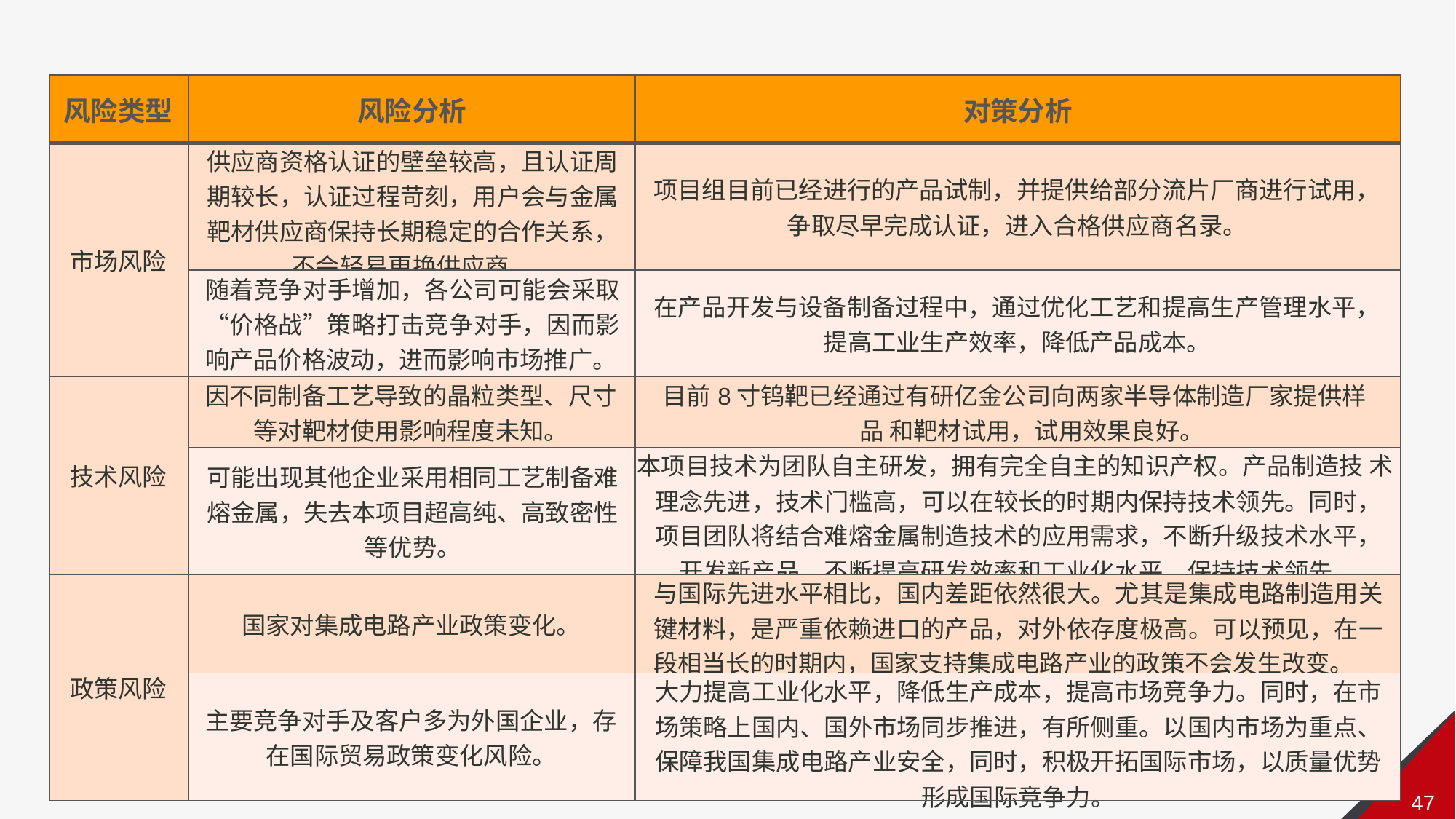

| 风险类型 | 风险分析 | 对策分析 |
| --- | --- | --- |
| 市场风险 | 供应商资格认证的壁垒较高，且认证周 期较长，认证过程苛刻，用户会与金属 靶材供应商保持长期稳定的合作关系， 不会轻易更换供应商。 | 项目组目前已经进行的产品试制，并提供给部分流片厂商进行试用， 争取尽早完成认证，进入合格供应商名录。 |
|  | 随着竞争对手增加，各公司可能会采取 “价格战”策略打击竞争对手，因而影 响产品价格波动，进而影响市场推广。 | 在产品开发与设备制备过程中，通过优化工艺和提高生产管理水平， 提高工业生产效率，降低产品成本。 |
| 技术风险 | 因不同制备工艺导致的晶粒类型、尺寸 等对靶材使用影响程度未知。 | 目前8寸钨靶已经通过有研亿金公司向两家半导体制造厂家提供样品 和靶材试用，试用效果良好。 |
|  | 可能出现其他企业采用相同工艺制备难 熔金属，失去本项目超高纯、高致密性 等优势。 | 本项目技术为团队自主研发，拥有完全自主的知识产权。产品制造技 术理念先进，技术门槛高，可以在较长的时期内保持技术领先。同时， 项目团队将结合难熔金属制造技术的应用需求，不断升级技术水平， 开发新产品，不断提高研发效率和工业化水平，保持技术领先。 |
| 政策风险 | 国家对集成电路产业政策变化。 | 与国际先进水平相比，国内差距依然很大。尤其是集成电路制造用关 键材料，是严重依赖进口的产品，对外依存度极高。可以预见，在一 段相当长的时期内，国家支持集成电路产业的政策不会发生改变。 |
|  | 主要竞争对手及客户多为外国企业，存 在国际贸易政策变化风险。 | 大力提高工业化水平，降低生产成本，提高市场竞争力。同时，在市 场策略上国内、国外市场同步推进，有所侧重。以国内市场为重点、 保障我国集成电路产业安全，同时，积极开拓国际市场，以质量优势 形成国际竞争力。 |

47